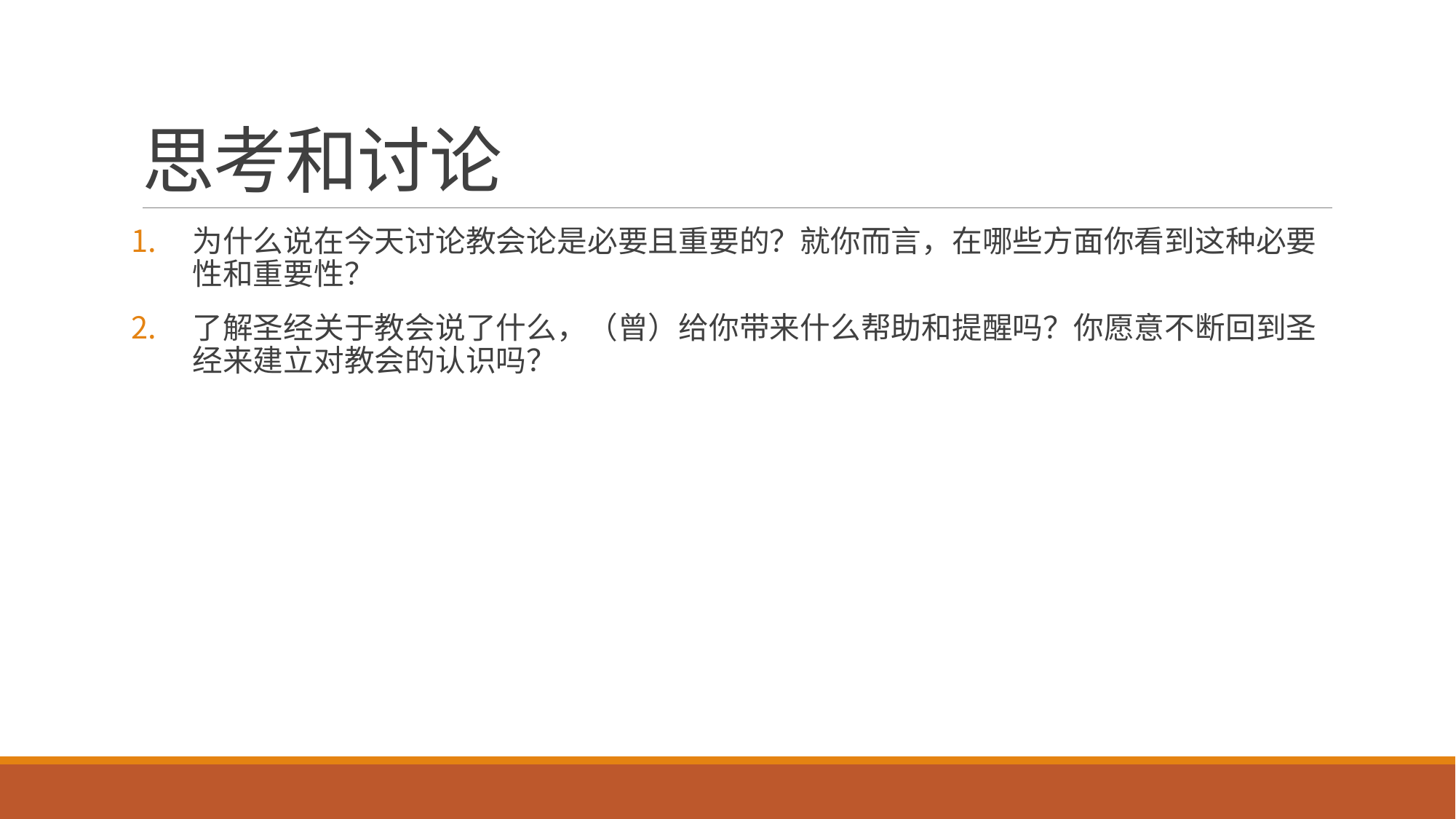

# 思考和讨论
为什么说在今天讨论教会论是必要且重要的？就你而言，在哪些方面你看到这种必要性和重要性？
了解圣经关于教会说了什么，（曾）给你带来什么帮助和提醒吗？你愿意不断回到圣经来建立对教会的认识吗？